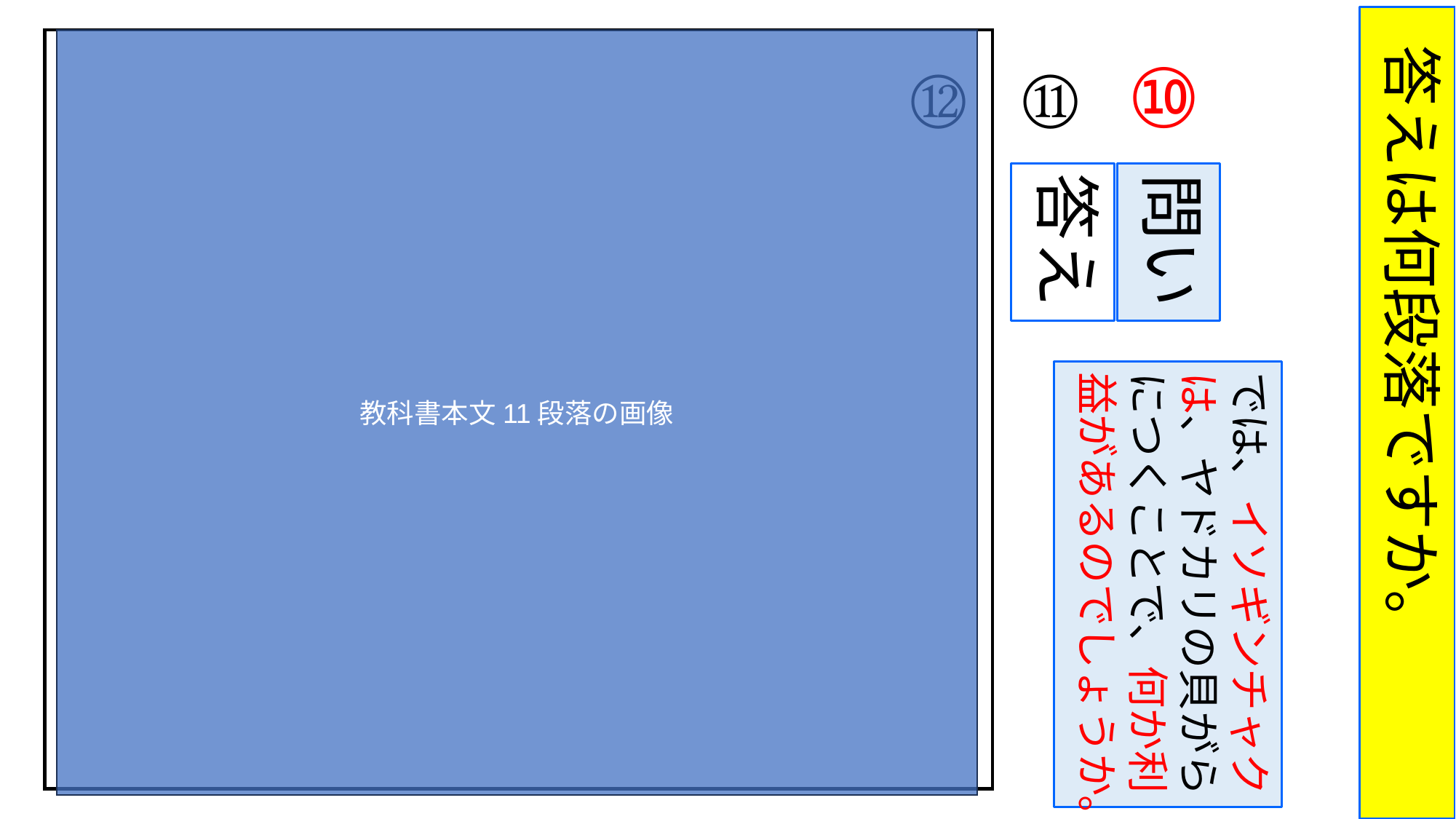

答えは何段落ですか。

教科書本文11段落の画像
⑫
⑪
⑩
問い
答え
では、イソギンチャクは、ヤドカリの貝がらにつくことで、何か利益があるのでしょうか。